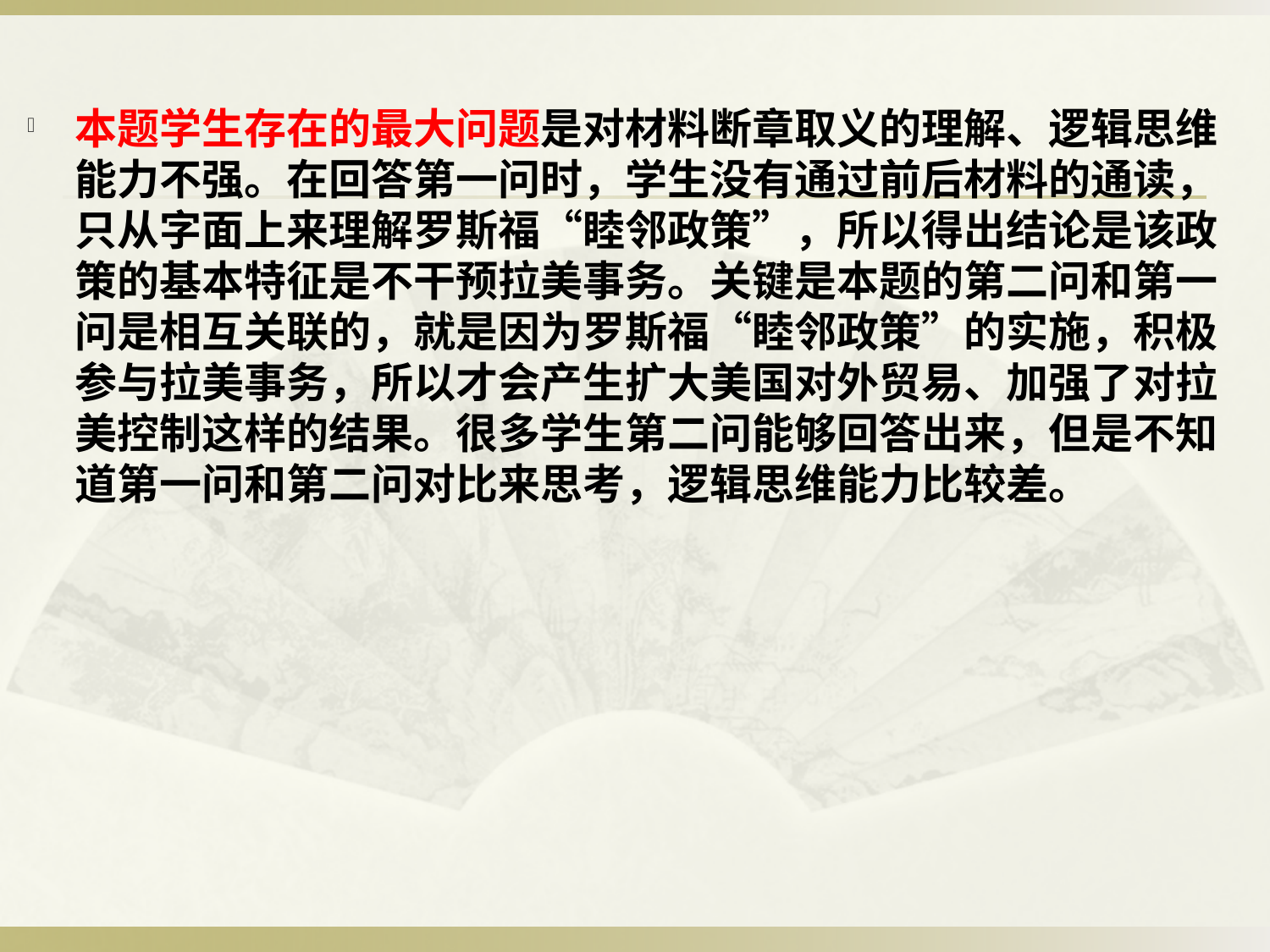

本题学生存在的最大问题是对材料断章取义的理解、逻辑思维能力不强。在回答第一问时，学生没有通过前后材料的通读，只从字面上来理解罗斯福“睦邻政策”，所以得出结论是该政策的基本特征是不干预拉美事务。关键是本题的第二问和第一问是相互关联的，就是因为罗斯福“睦邻政策”的实施，积极参与拉美事务，所以才会产生扩大美国对外贸易、加强了对拉美控制这样的结果。很多学生第二问能够回答出来，但是不知道第一问和第二问对比来思考，逻辑思维能力比较差。